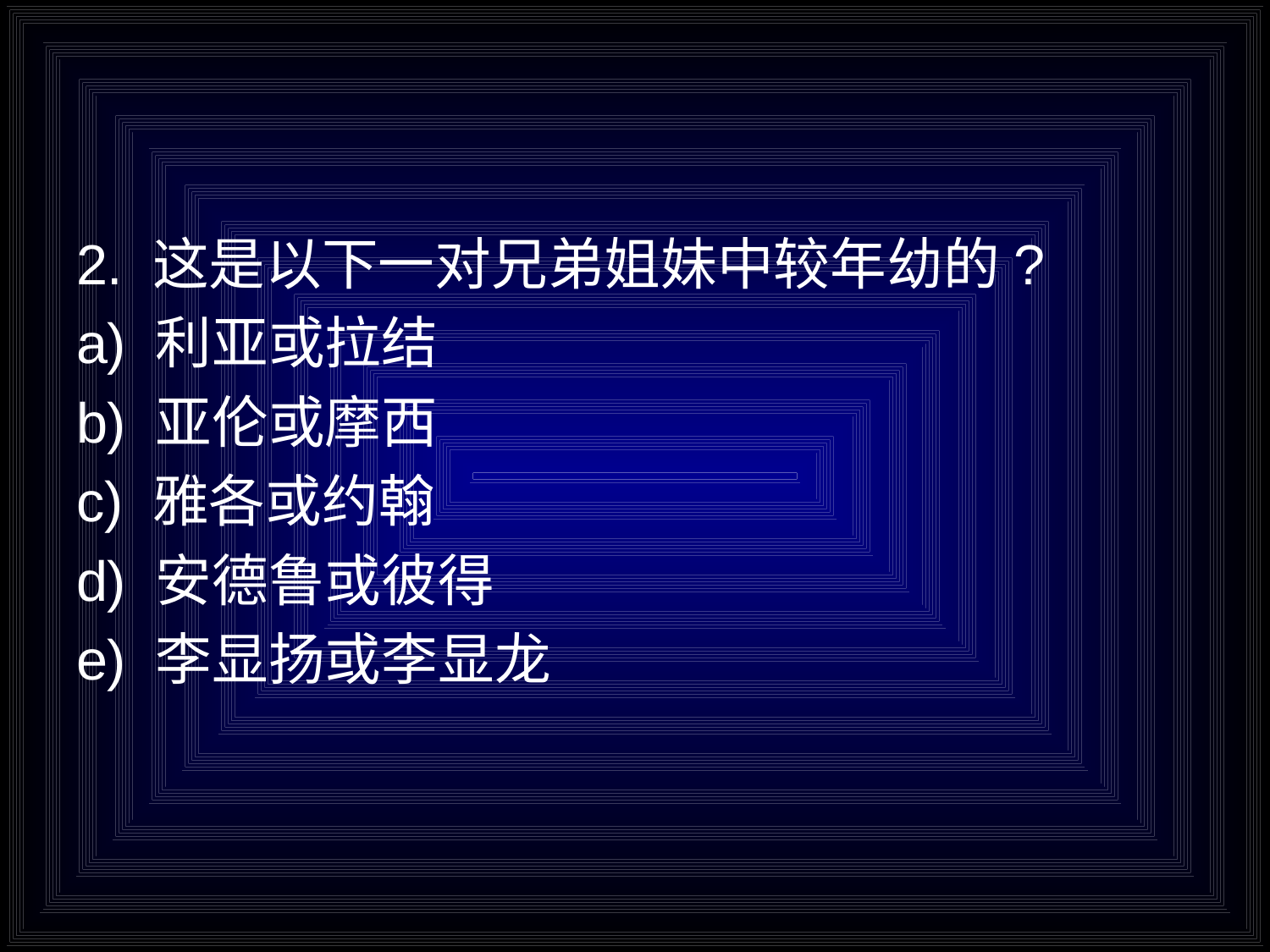

2. 这是以下一对兄弟姐妹中较年幼的?
a) 利亚或拉结
b) 亚伦或摩西
c) 雅各或约翰
d) 安德鲁或彼得
e) 李显扬或李显龙